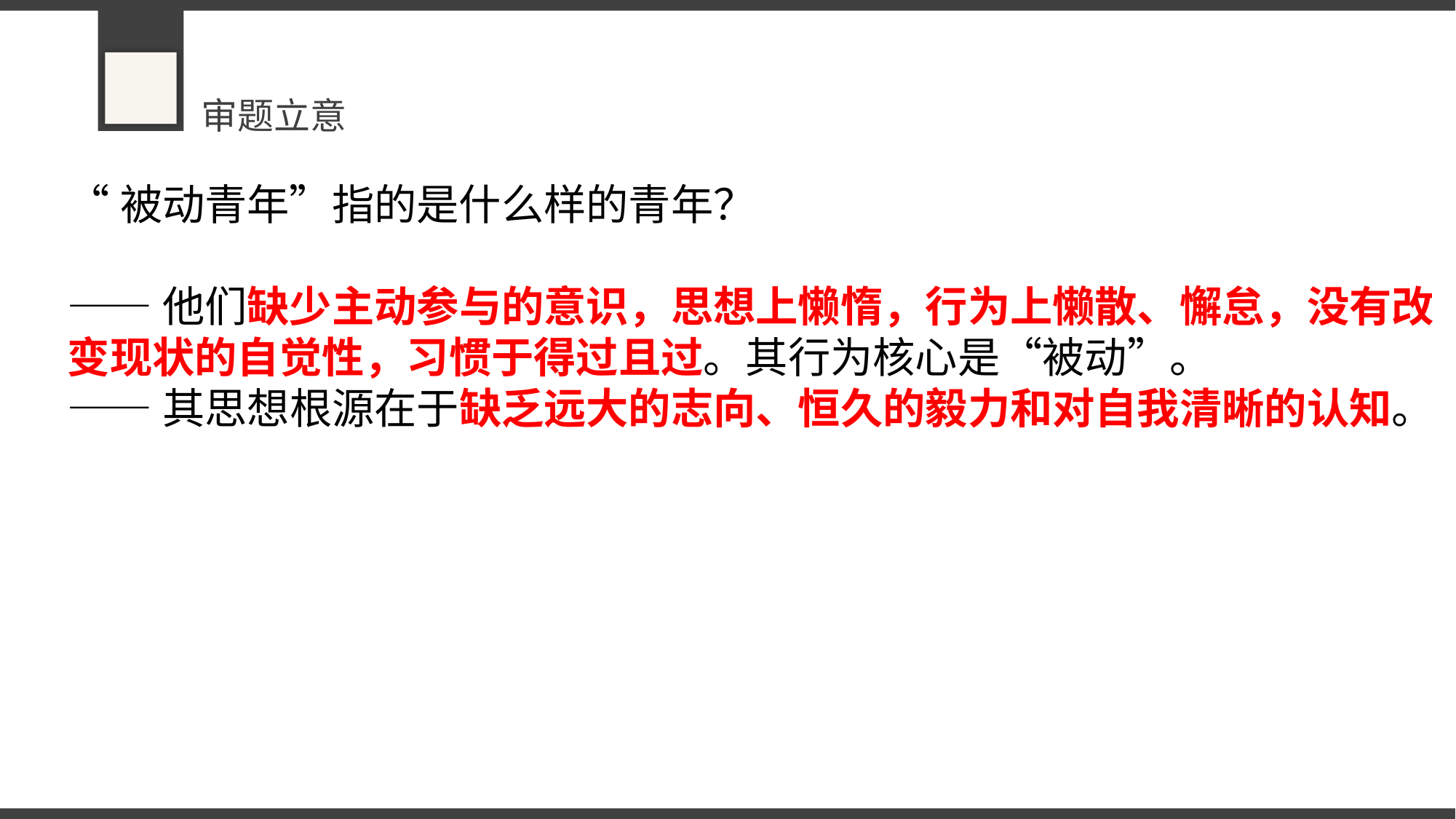

审题立意
“被动青年”指的是什么样的青年？

——他们缺少主动参与的意识，思想上懒惰，行为上懒散、懈怠，没有改变现状的自觉性，习惯于得过且过。其行为核心是“被动”。
——其思想根源在于缺乏远大的志向、恒久的毅力和对自我清晰的认知。